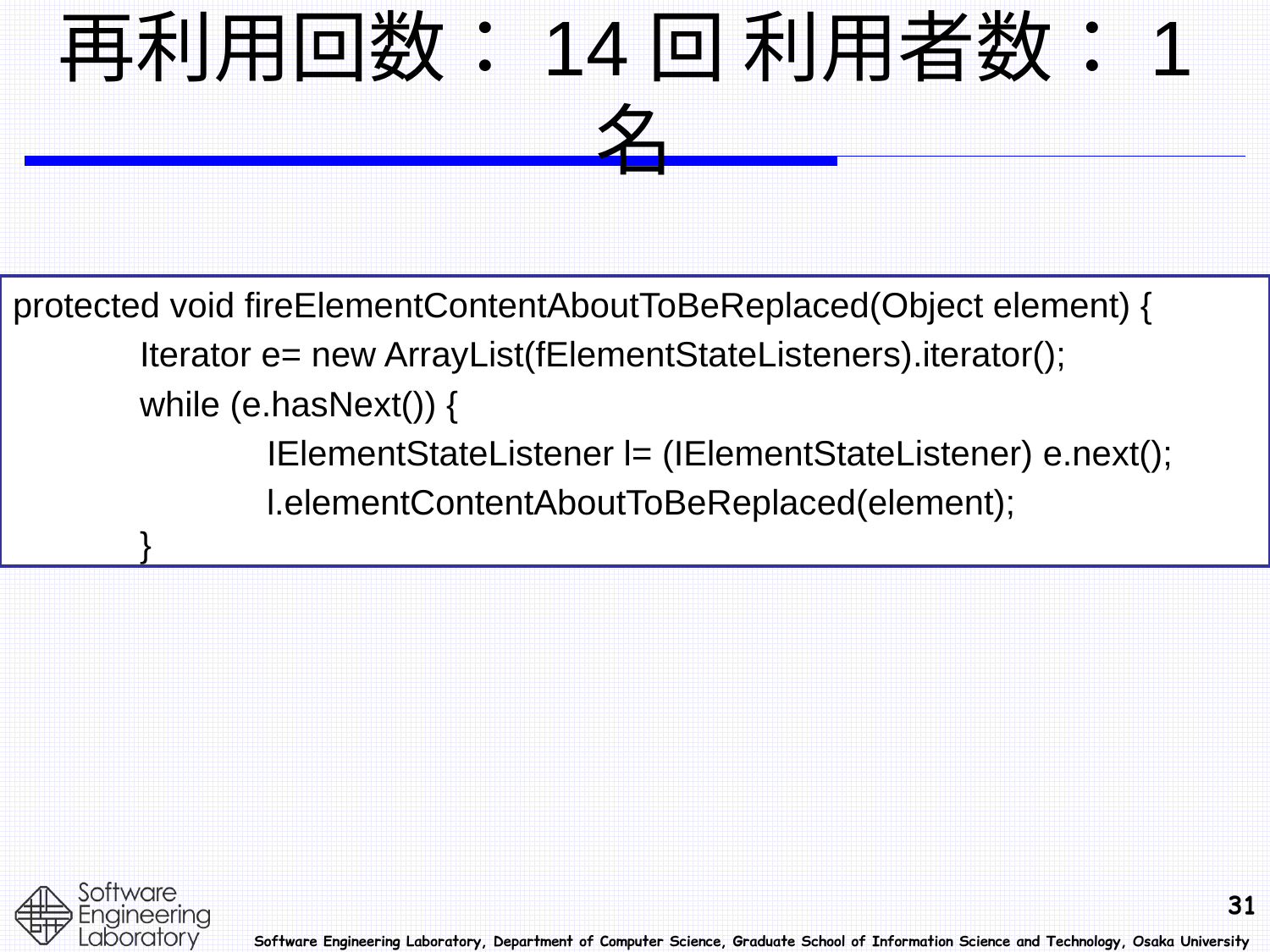

# 再利用回数：14回 利用者数：1名
protected void fireElementContentAboutToBeReplaced(Object element) {
	Iterator e= new ArrayList(fElementStateListeners).iterator();
	while (e.hasNext()) {
		IElementStateListener l= (IElementStateListener) e.next();
		l.elementContentAboutToBeReplaced(element);			}